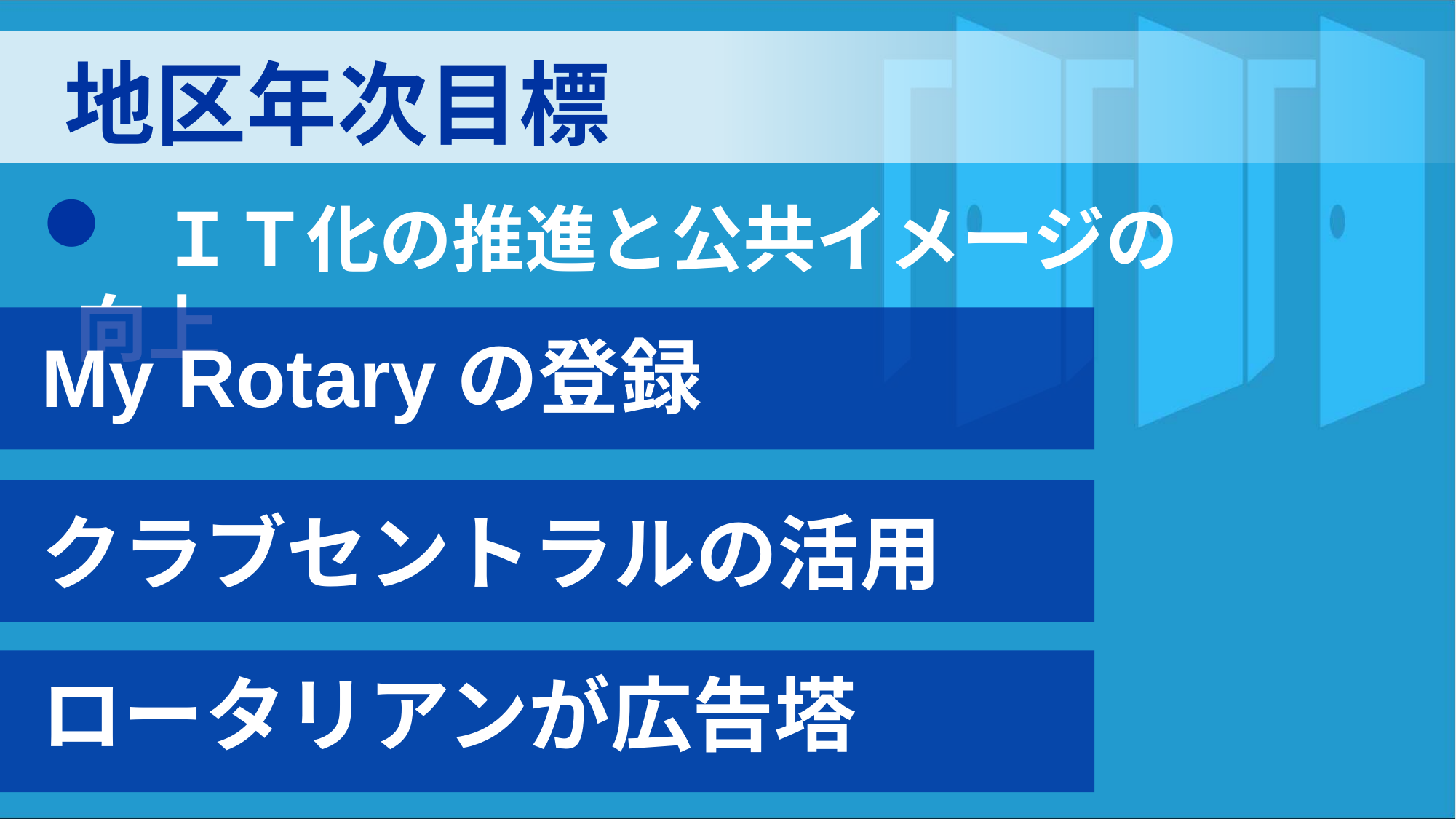

地区年次目標
 ＩＴ化の推進と公共イメージの向上

My Rotaryの登録

クラブセントラルの活用

ロータリアンが広告塔